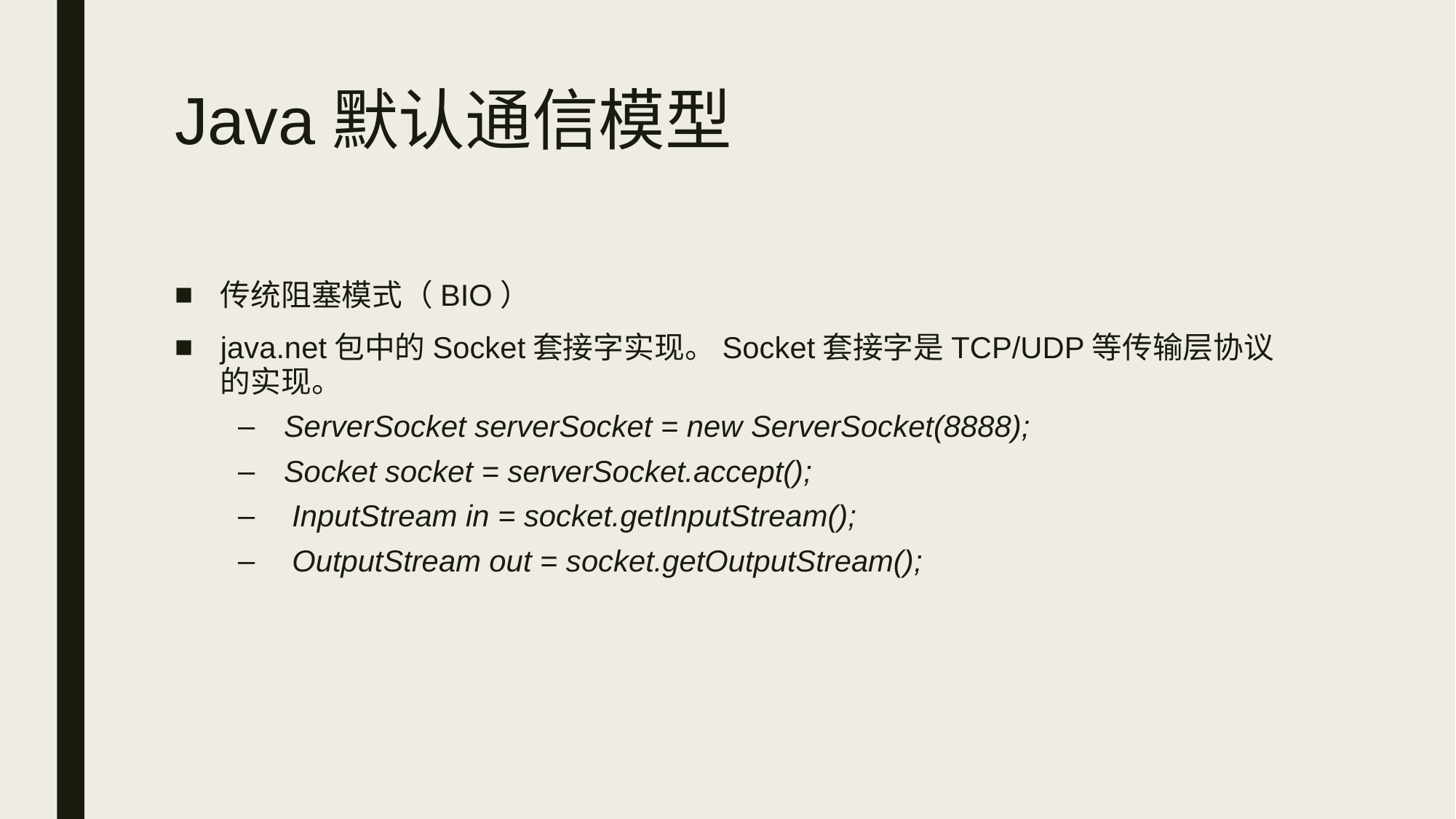

# Java默认通信模型
传统阻塞模式（BIO）
java.net包中的Socket套接字实现。Socket套接字是TCP/UDP等传输层协议的实现。
ServerSocket serverSocket = new ServerSocket(8888);
Socket socket = serverSocket.accept();
 InputStream in = socket.getInputStream();
 OutputStream out = socket.getOutputStream();